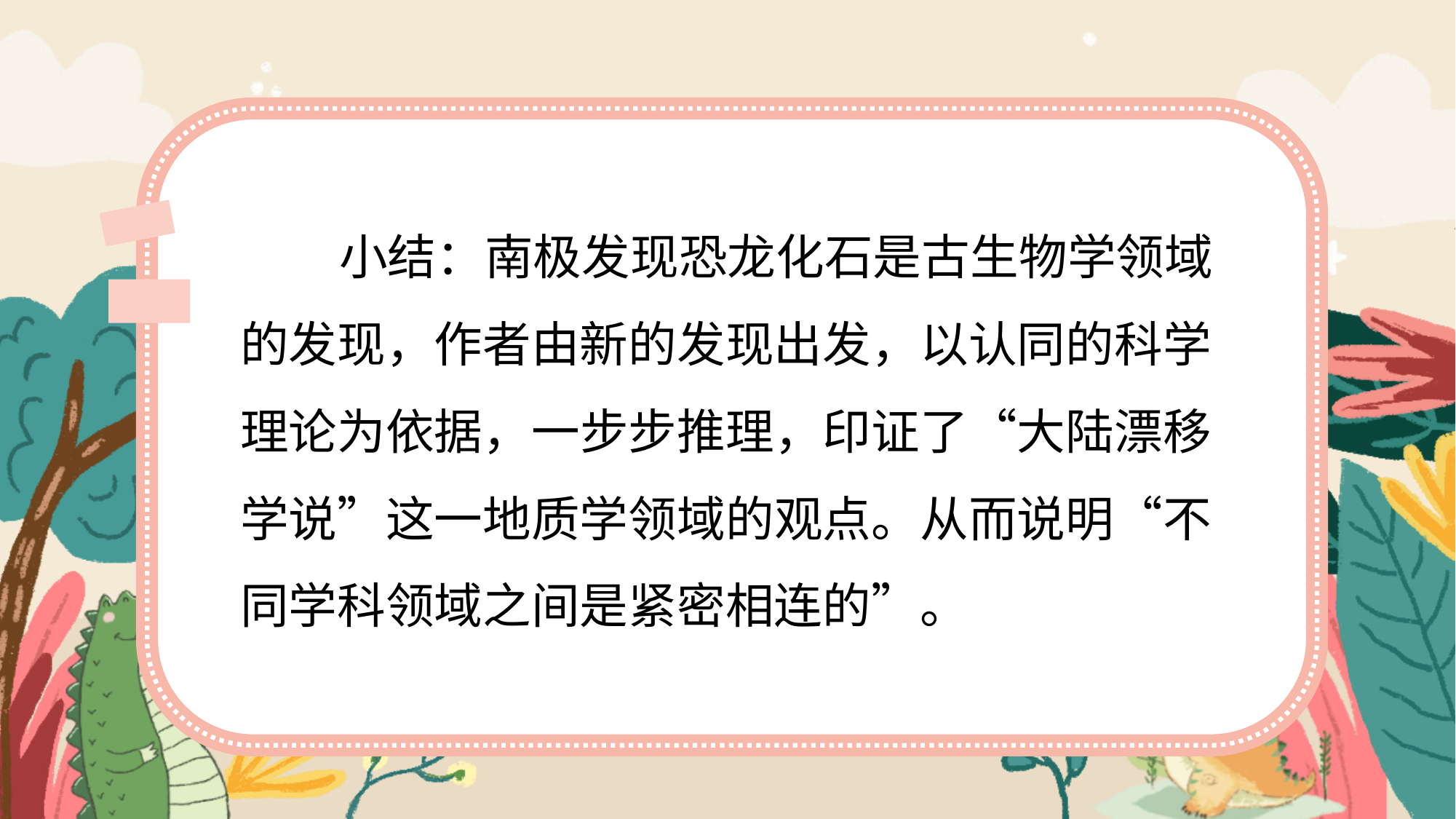

不同学科领域之间是紧密相连的。在一个科学领域的新发现肯定会对其他领域产生影响。（开头）南极洲恐龙化石的发现，说明恐龙无处不有，（题目）这一发现为支持“地壳在进行缓慢但又不可抗拒的运动”这一理论提供了另一个强有力的证据。（结尾）科学家发现斯石英的性质，这一发现为支持恐龙灭绝的原因是“撞击说”提供了另一个强有力的证据。（结尾变式）

        小结：南极发现恐龙化石是古生物学领域的发现，作者由新的发现出发，以认同的科学理论为依据，一步步推理，印证了“大陆漂移学说”这一地质学领域的观点。从而说明“不同学科领域之间是紧密相连的”。